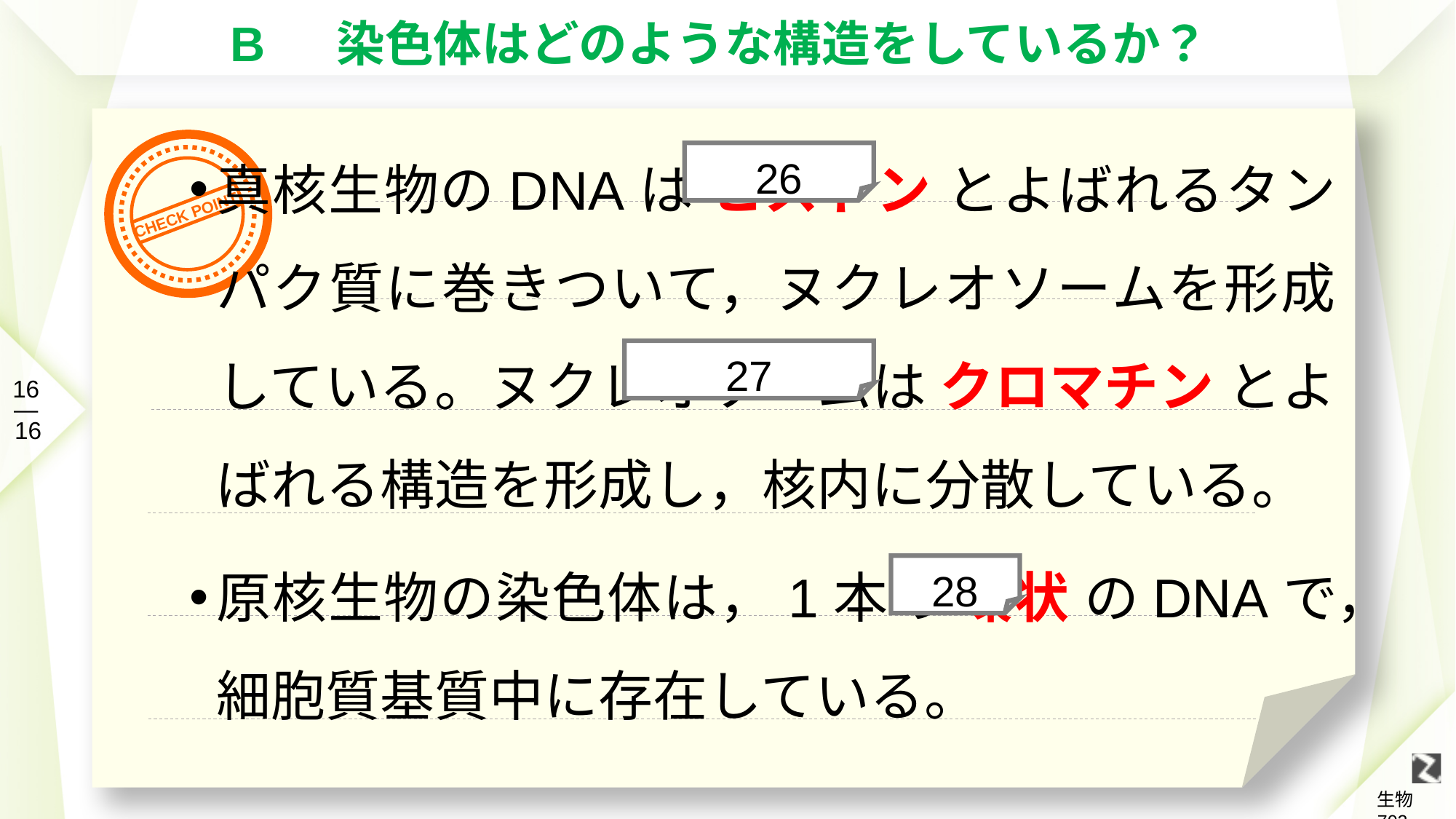

# B　 染色体はどのような構造をしているか？
真核生物のDNAは ヒストン とよばれるタンパク質に巻きついて，ヌクレオソームを形成している。ヌクレオソームは クロマチン とよばれる構造を形成し，核内に分散している。
原核生物の染色体は，1本の 環状 のDNAで，細胞質基質中に存在している。

26
27
28